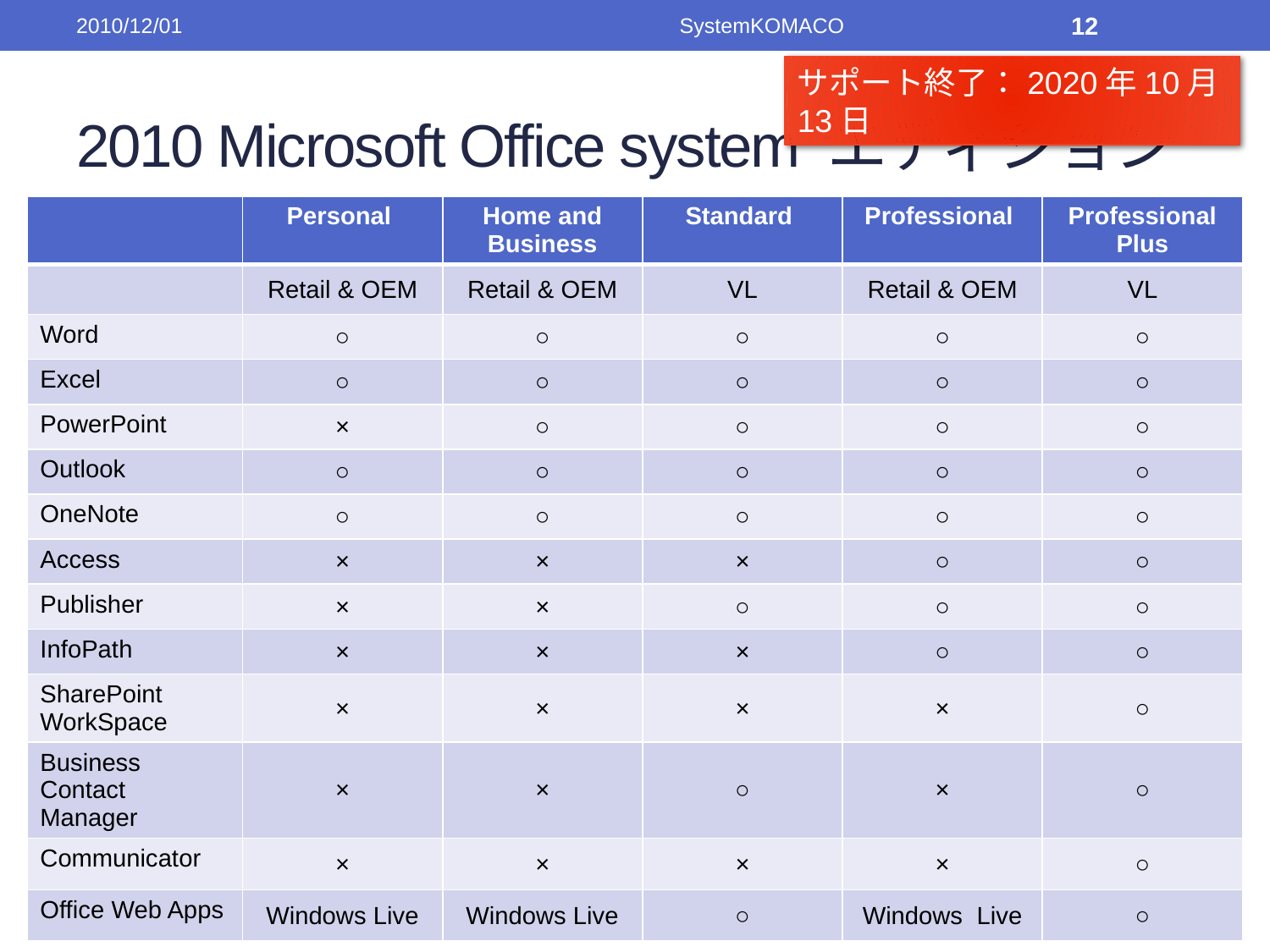

2010/12/01
SystemKOMACO
12
サポート終了：2020年10月13日
# 2010 Microsoft Office system エディション
|  | Personal | Home and Business | Standard | Professional | Professional Plus |
| --- | --- | --- | --- | --- | --- |
|  | Retail & OEM | Retail & OEM | VL | Retail & OEM | VL |
| Word | ○ | ○ | ○ | ○ | ○ |
| Excel | ○ | ○ | ○ | ○ | ○ |
| PowerPoint | × | ○ | ○ | ○ | ○ |
| Outlook | ○ | ○ | ○ | ○ | ○ |
| OneNote | ○ | ○ | ○ | ○ | ○ |
| Access | × | × | × | ○ | ○ |
| Publisher | × | × | ○ | ○ | ○ |
| InfoPath | × | × | × | ○ | ○ |
| SharePoint WorkSpace | × | × | × | × | ○ |
| Business Contact Manager | × | × | ○ | × | ○ |
| Communicator | × | × | × | × | ○ |
| Office Web Apps | Windows Live | Windows Live | ○ | Windows Live | ○ |